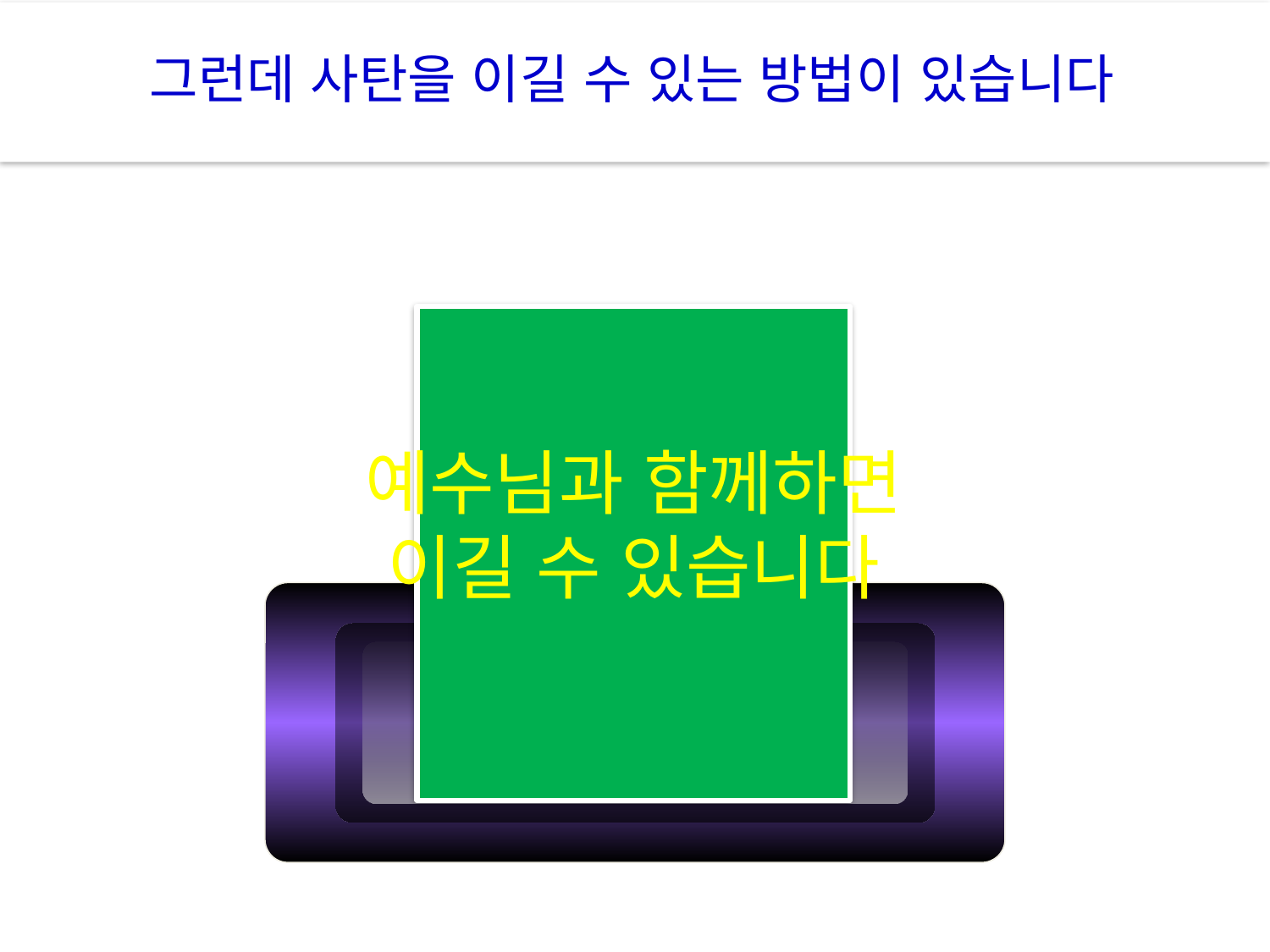

그런데 사탄을 이길 수 있는 방법이 있습니다

예수님과 함께하면
이길 수 있습니다